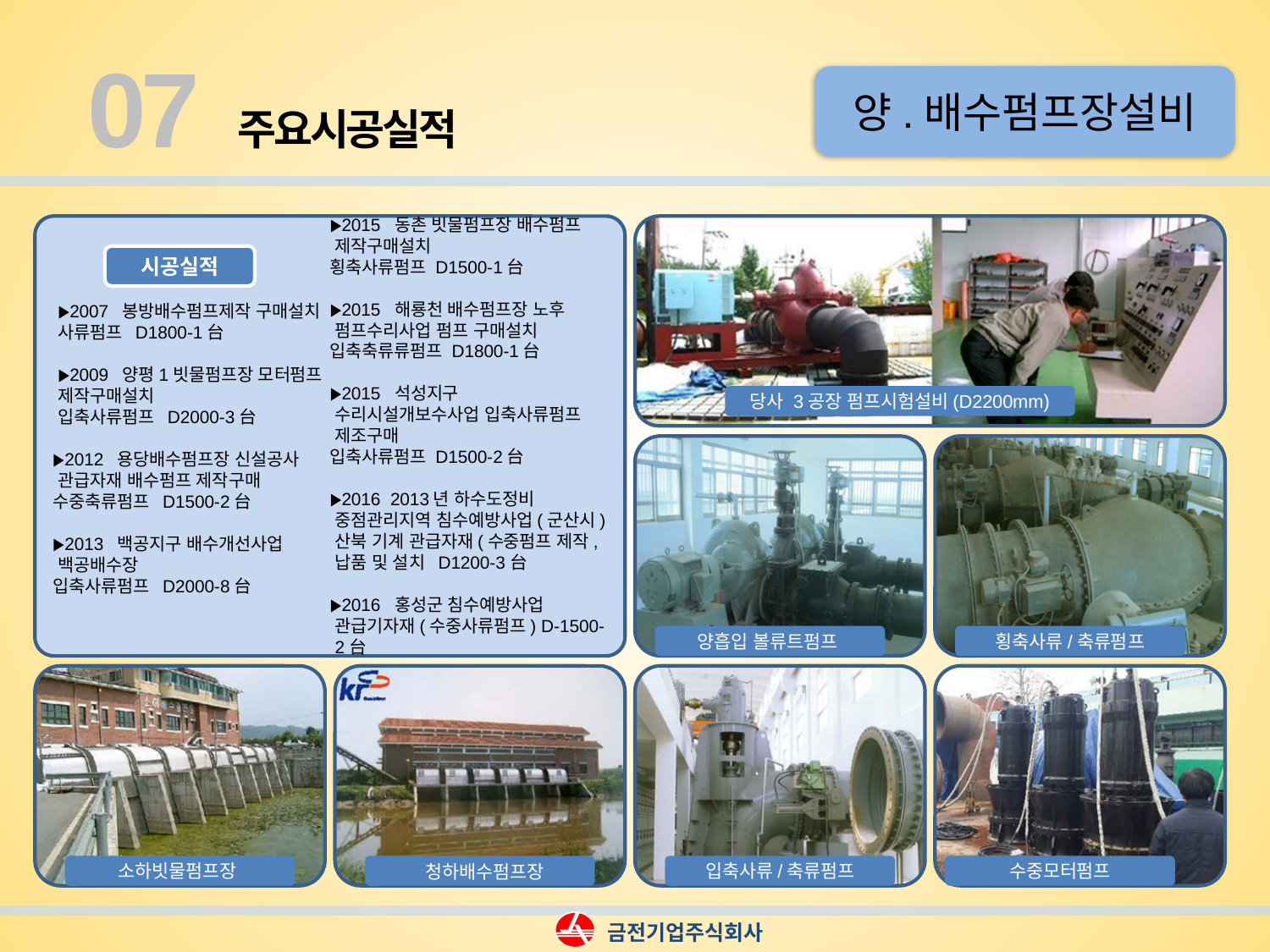

07
양.배수펌프장설비
주요시공실적

▶2007  봉방배수펌프제작 구매설치 사류펌프  D1800-1台

▶2009  양평1빗물펌프장 모터펌프 제작구매설치
입축사류펌프  D2000-3台

▶2012  용당배수펌프장 신설공사 관급자재 배수펌프 제작구매
수중축류펌프  D1500-2台

▶2013  백공지구 배수개선사업 백공배수장
입축사류펌프  D2000-8台

▶2015  동촌 빗물펌프장 배수펌프 제작구매설치
횡축사류펌프 D1500-1台

▶2015  해룡천 배수펌프장 노후 펌프수리사업 펌프 구매설치
입축축류류펌프 D1800-1台

▶2015  석성지구 수리시설개보수사업 입축사류펌프 제조구매
입축사류펌프 D1500-2台

▶2016  2013년 하수도정비 중점관리지역 침수예방사업(군산시) 산북 기계 관급자재(수중펌프 제작, 납품 및 설치  D1200-3台

▶2016  홍성군 침수예방사업 관급기자재(수중사류펌프) D-1500-2台

시공실적
당사 3공장 펌프시험설비(D2200mm)

양흡입 볼류트펌프
횡축사류/축류펌프

소하빗물펌프장
 청하배수펌프장
입축사류/축류펌프
수중모터펌프

금전기업주식회사